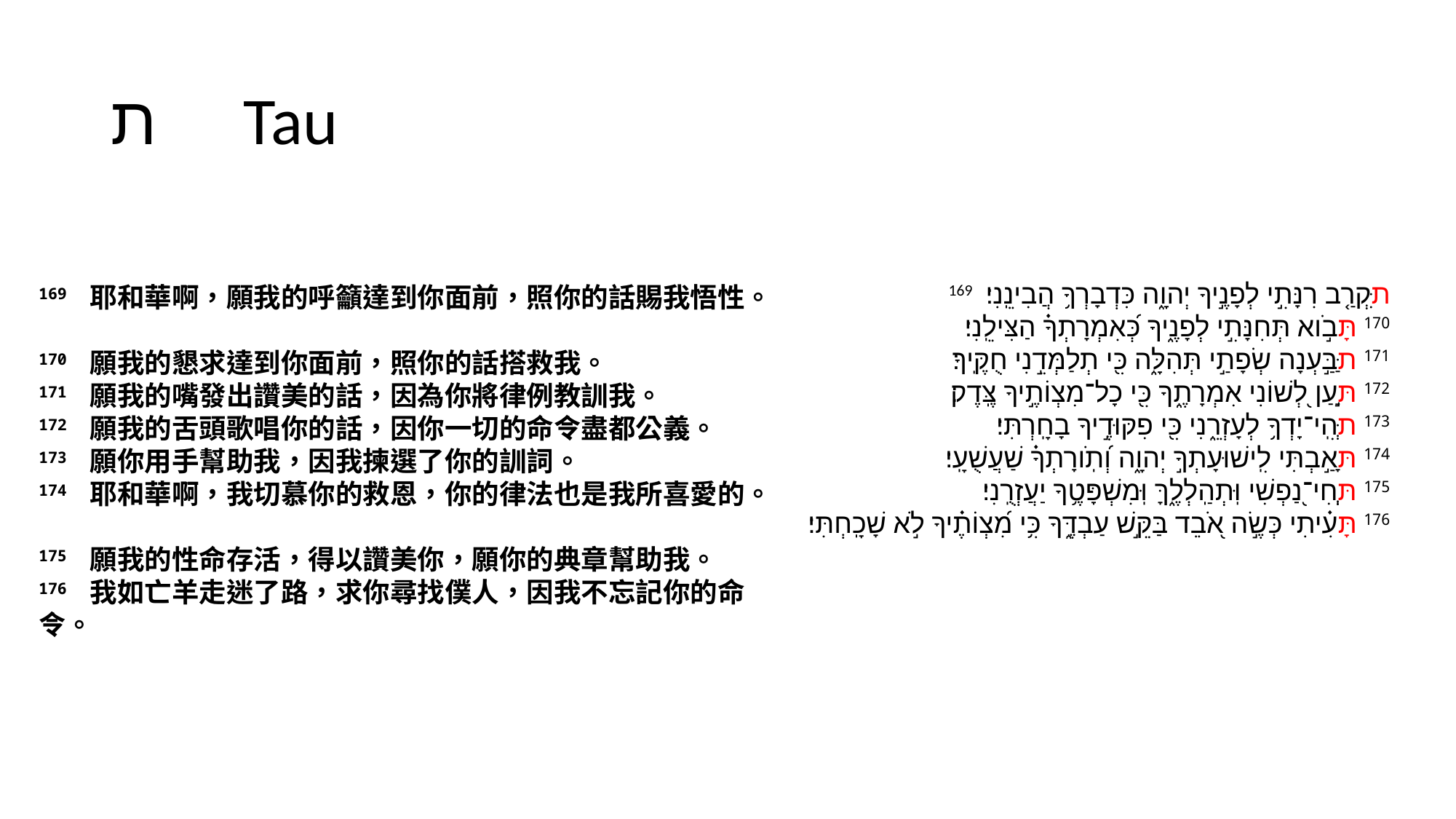

# ת     Tau
169 תִּקְרַ֤ב רִנָּתִ֣י לְפָנֶ֣יךָ יְהוָ֑ה כִּדְבָרְךָ֥ הֲבִינֵֽנִי׃
170 תָּבֹ֣וא תְּחִנָּתִ֣י לְפָנֶ֑יךָ כְּ֝אִמְרָתְךָ֗ הַצִּילֵֽנִי׃
171 תַּבַּ֣עְנָה שְׂפָתַ֣י תְּהִלָּ֑ה כִּ֖י תְלַמְּדֵ֣נִי חֻקֶּֽיךָ׃
172 תַּ֣עַן לְ֭שׁוֹנִי אִמְרָתֶ֑ךָ כִּ֖י כָל־מִצְוֹתֶ֣יךָ צֶּֽדֶק׃
173 תְּהִֽי־יָדְךָ֥ לְעָזְרֵ֑נִי כִּ֖י פִקּוּדֶ֣יךָ בָחָֽרְתִּי׃
174 תָּאַ֣בְתִּי לִֽישׁוּעָתְךָ֣ יְהוָ֑ה וְ֝תֹֽורָתְךָ֗ שַׁעֲשֻׁעָֽי׃
175 תְּֽחִי־נַ֭פְשִׁי וּֽתְהַֽלְלֶ֑ךָּ וּֽמִשְׁפָּטֶ֥ךָ יַעֲזְרֻֽנִי׃
176 תָּעִ֗יתִי כְּשֶׂ֣ה אֹ֭בֵד בַּקֵּ֣שׁ עַבְדֶּ֑ךָ כִּ֥י מִ֝צְוֹתֶ֗יךָ לֹ֣א שָׁכָֽחְתִּי׃
169 耶和華啊，願我的呼籲達到你面前，照你的話賜我悟性。
170 願我的懇求達到你面前，照你的話搭救我。
171 願我的嘴發出讚美的話，因為你將律例教訓我。
172 願我的舌頭歌唱你的話，因你一切的命令盡都公義。
173 願你用手幫助我，因我揀選了你的訓詞。
174 耶和華啊，我切慕你的救恩，你的律法也是我所喜愛的。
175 願我的性命存活，得以讚美你，願你的典章幫助我。
176 我如亡羊走迷了路，求你尋找僕人，因我不忘記你的命令。